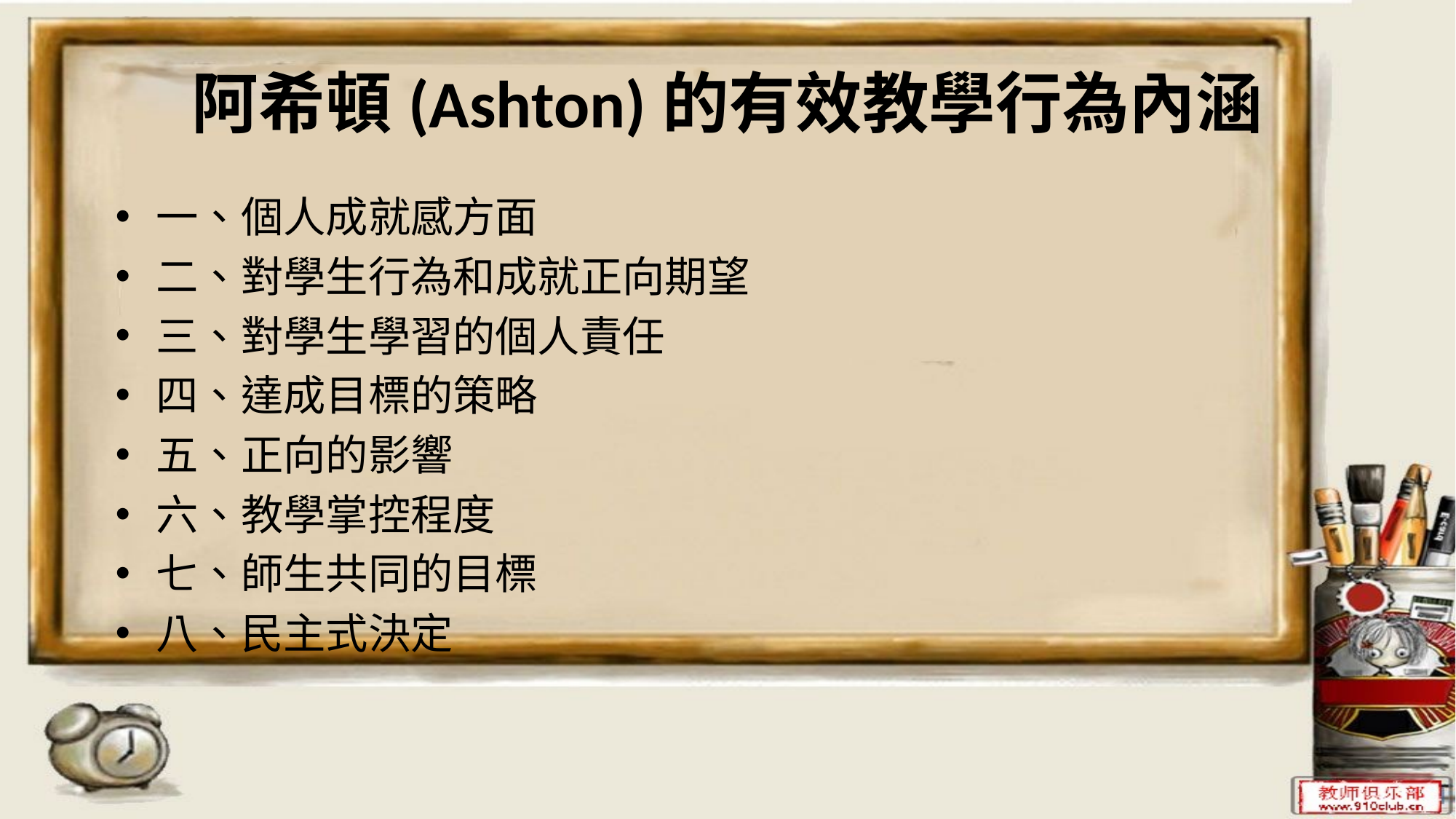

# 阿希頓(Ashton)的有效教學行為內涵
一、個人成就感方面
二、對學生行為和成就正向期望
三、對學生學習的個人責任
四、達成目標的策略
五、正向的影響
六、教學掌控程度
七、師生共同的目標
八、民主式決定